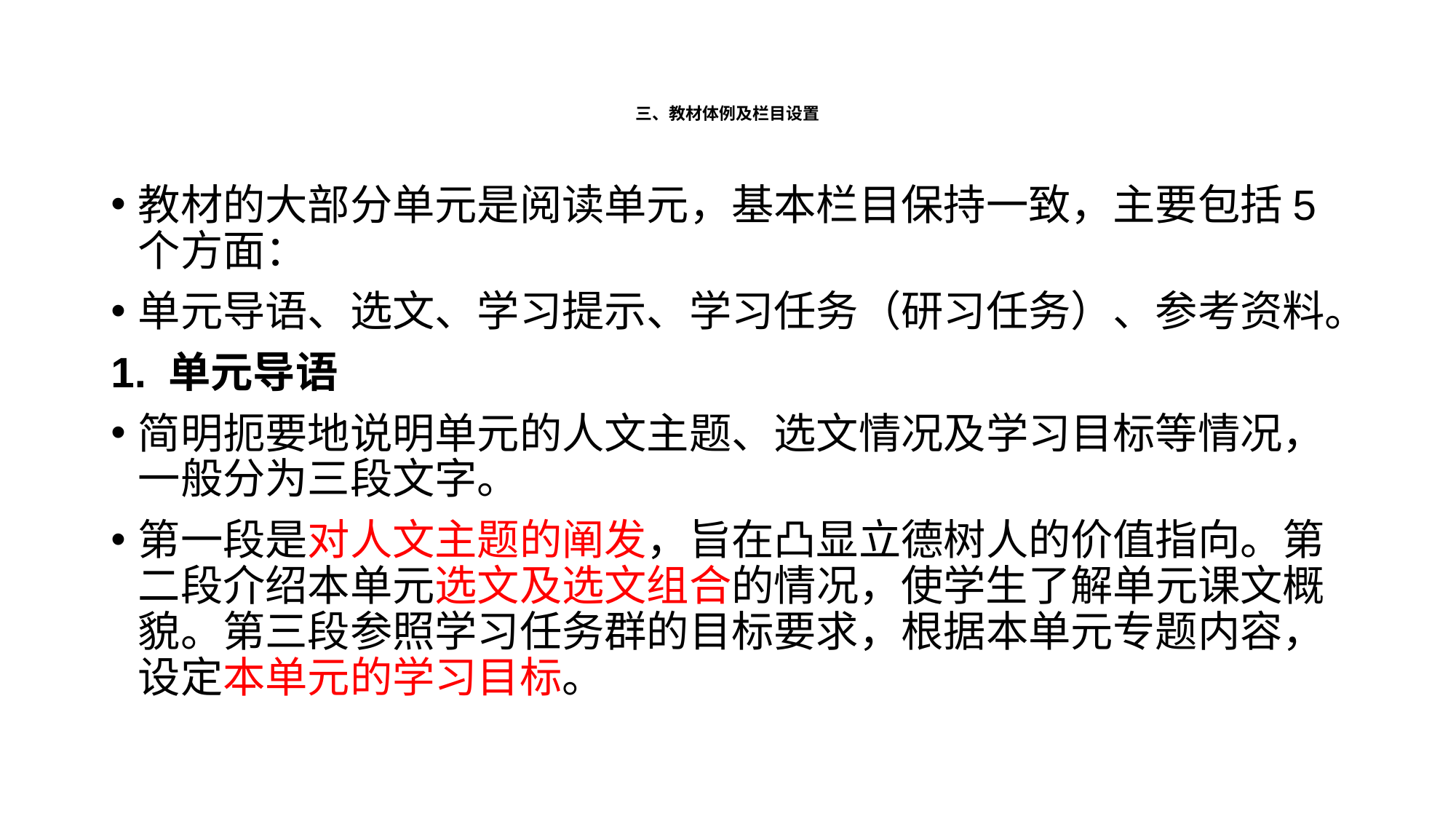

# 三、教材体例及栏目设置
教材的大部分单元是阅读单元，基本栏目保持一致，主要包括5 个方面：
单元导语、选文、学习提示、学习任务（研习任务）、参考资料。
1. 单元导语
简明扼要地说明单元的人文主题、选文情况及学习目标等情况，一般分为三段文字。
第一段是对人文主题的阐发，旨在凸显立德树人的价值指向。第二段介绍本单元选文及选文组合的情况，使学生了解单元课文概貌。第三段参照学习任务群的目标要求，根据本单元专题内容，设定本单元的学习目标。